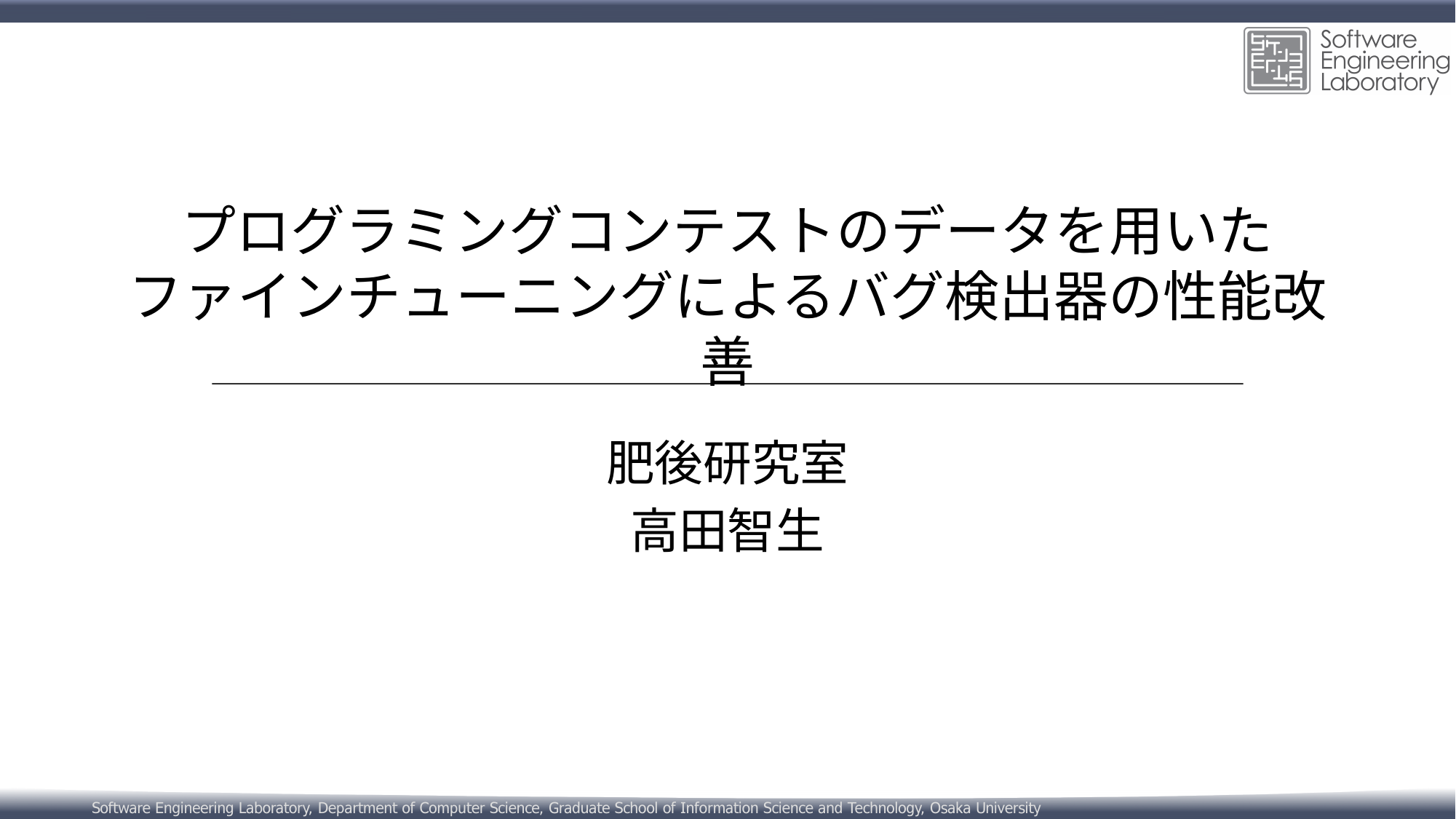

# プログラミングコンテストのデータを用いた ファインチューニングによるバグ検出器の性能改善
肥後研究室
高田智生